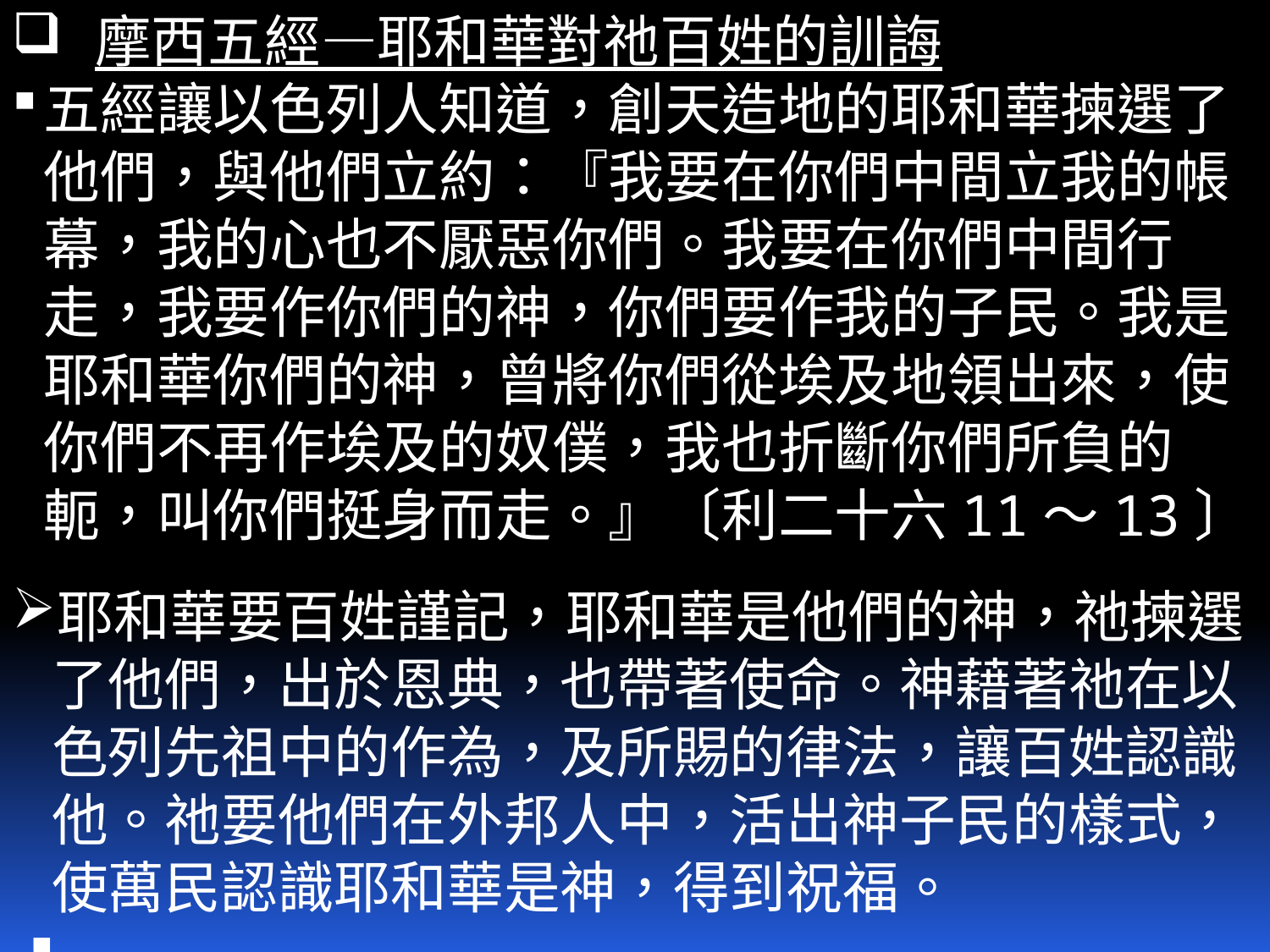

摩西五經—耶和華對祂百姓的訓誨
五經讓以色列人知道，創天造地的耶和華揀選了他們，與他們立約：『我要在你們中間立我的帳幕，我的心也不厭惡你們。我要在你們中間行走，我要作你們的神，你們要作我的子民。我是耶和華你們的神，曾將你們從埃及地領出來，使你們不再作埃及的奴僕，我也折斷你們所負的軛，叫你們挺身而走。』〔利二十六11～13〕

耶和華要百姓謹記，耶和華是他們的神，祂揀選了他們，出於恩典，也帶著使命。神藉著祂在以色列先祖中的作為，及所賜的律法，讓百姓認識他。祂要他們在外邦人中，活出神子民的樣式，使萬民認識耶和華是神，得到祝福。